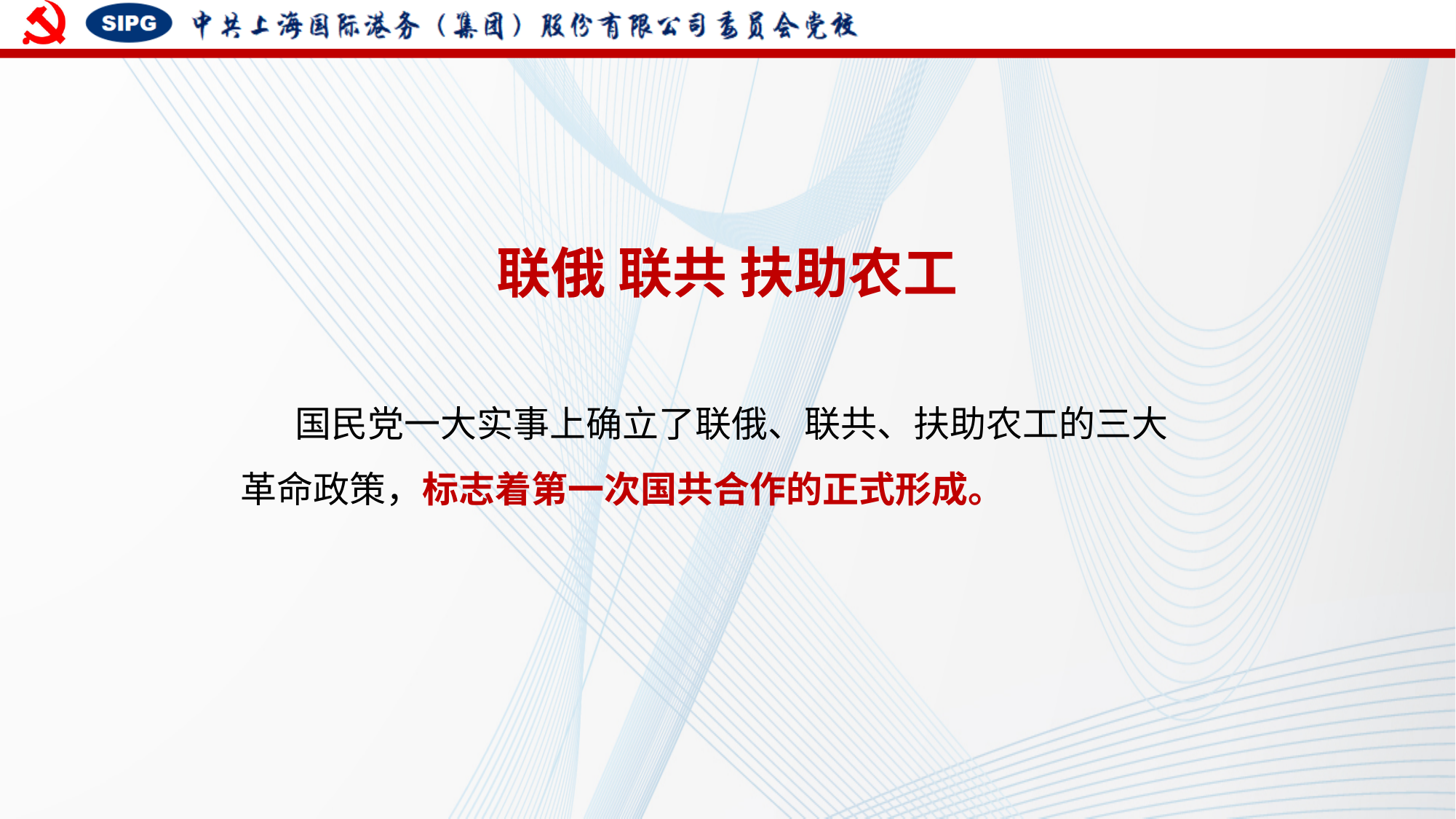

联俄 联共 扶助农工
国民党一大实事上确立了联俄、联共、扶助农工的三大革命政策，标志着第一次国共合作的正式形成。